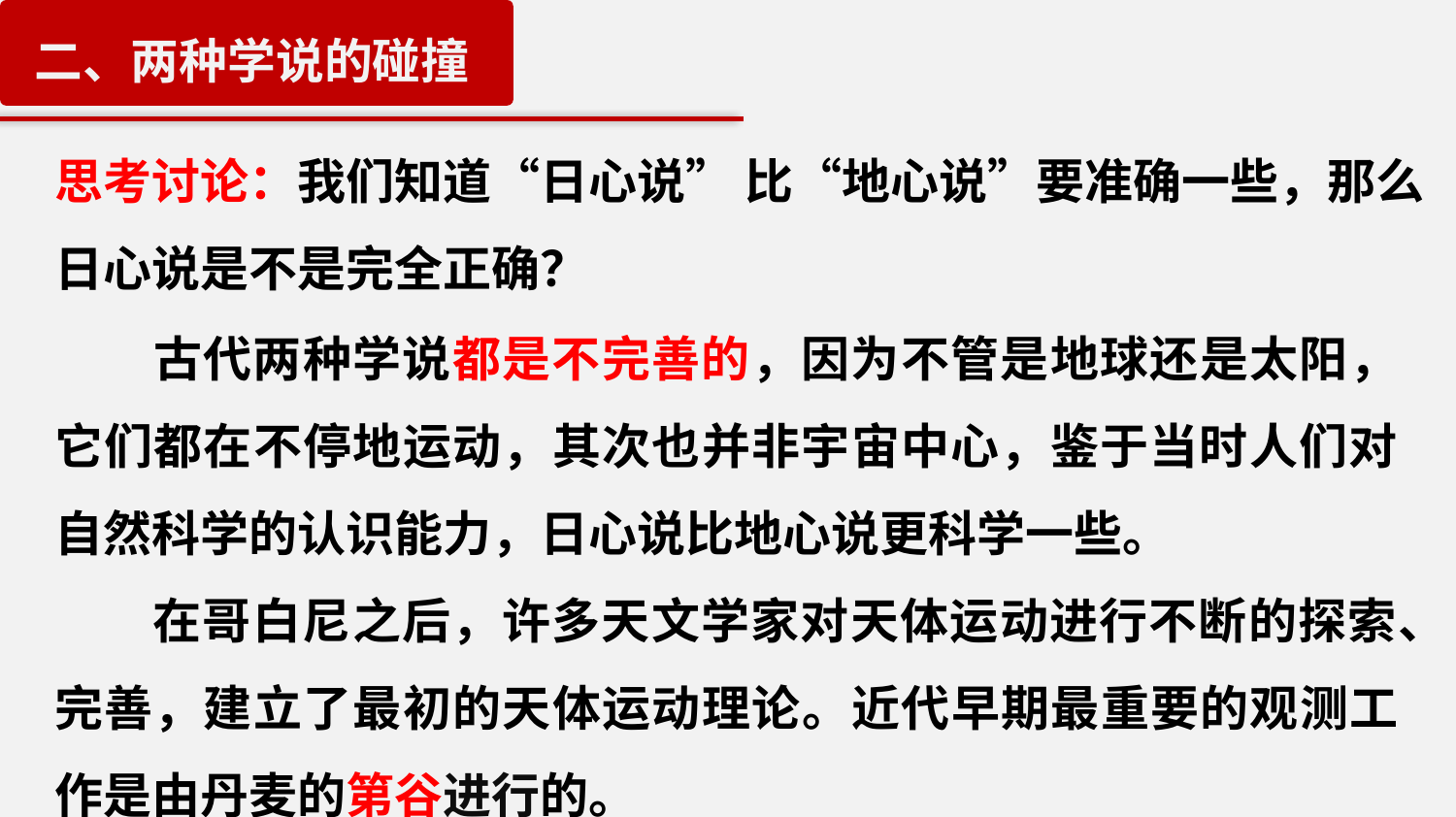

二、两种学说的碰撞

思考讨论：我们知道“日心说” 比“地心说”要准确一些，那么日心说是不是完全正确？
       古代两种学说都是不完善的，因为不管是地球还是太阳，它们都在不停地运动，其次也并非宇宙中心，鉴于当时人们对自然科学的认识能力，日心说比地心说更科学一些。
       在哥白尼之后，许多天文学家对天体运动进行不断的探索、完善，建立了最初的天体运动理论。近代早期最重要的观测工作是由丹麦的第谷进行的。